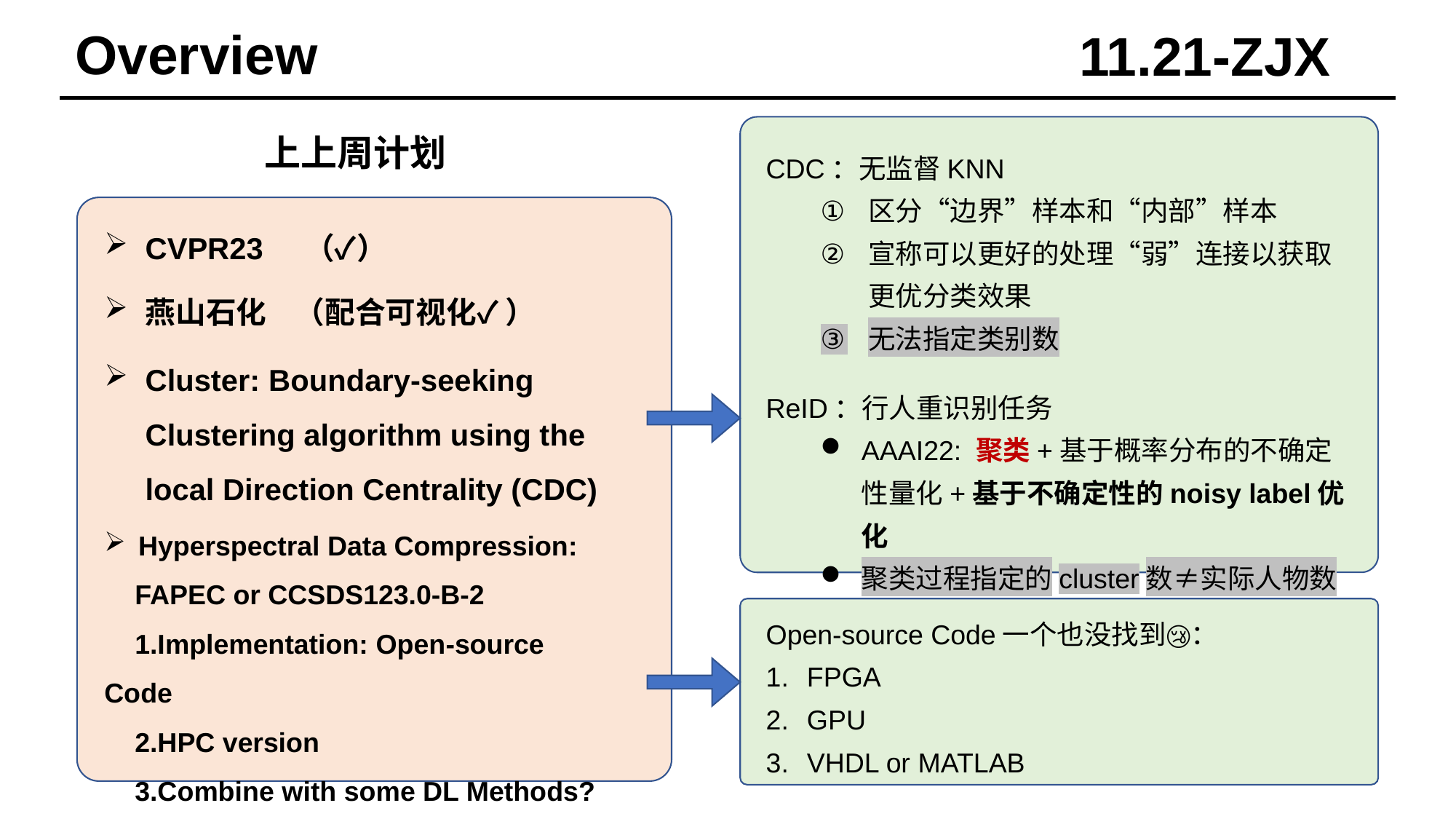

Overview
11.21-ZJX

上上周计划
CDC：无监督KNN
区分“边界”样本和“内部”样本
宣称可以更好的处理“弱”连接以获取更优分类效果
无法指定类别数

CVPR23    （✓）

燕山石化    （配合可视化✓ ）

Cluster: Boundary-seeking Clustering algorithm using the local Direction Centrality (CDC)
ReID：行人重识别任务
AAAI22: 聚类+基于概率分布的不确定性量化+基于不确定性的noisy label优化
聚类过程指定的cluster数≠实际人物数

Hyperspectral Data Compression:
    FAPEC or CCSDS123.0-B-2
    1.Implementation: Open-source Code
    2.HPC version
    3.Combine with some DL Methods?

Open-source Code一个也没找到😢：
FPGA
GPU
VHDL or MATLAB